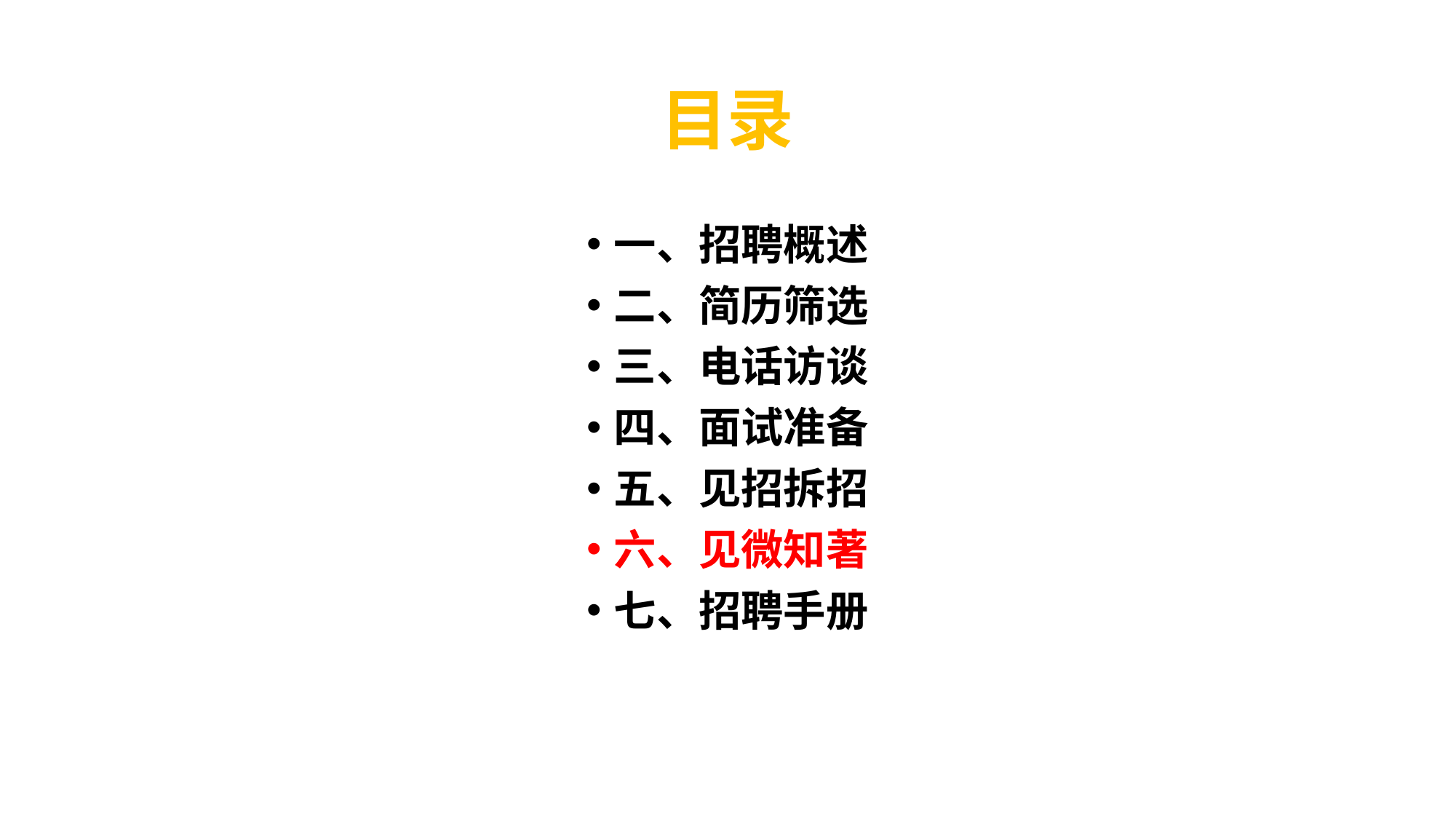

# 目录
一、招聘概述
二、简历筛选
三、电话访谈
四、面试准备
五、见招拆招
六、见微知著
七、招聘手册